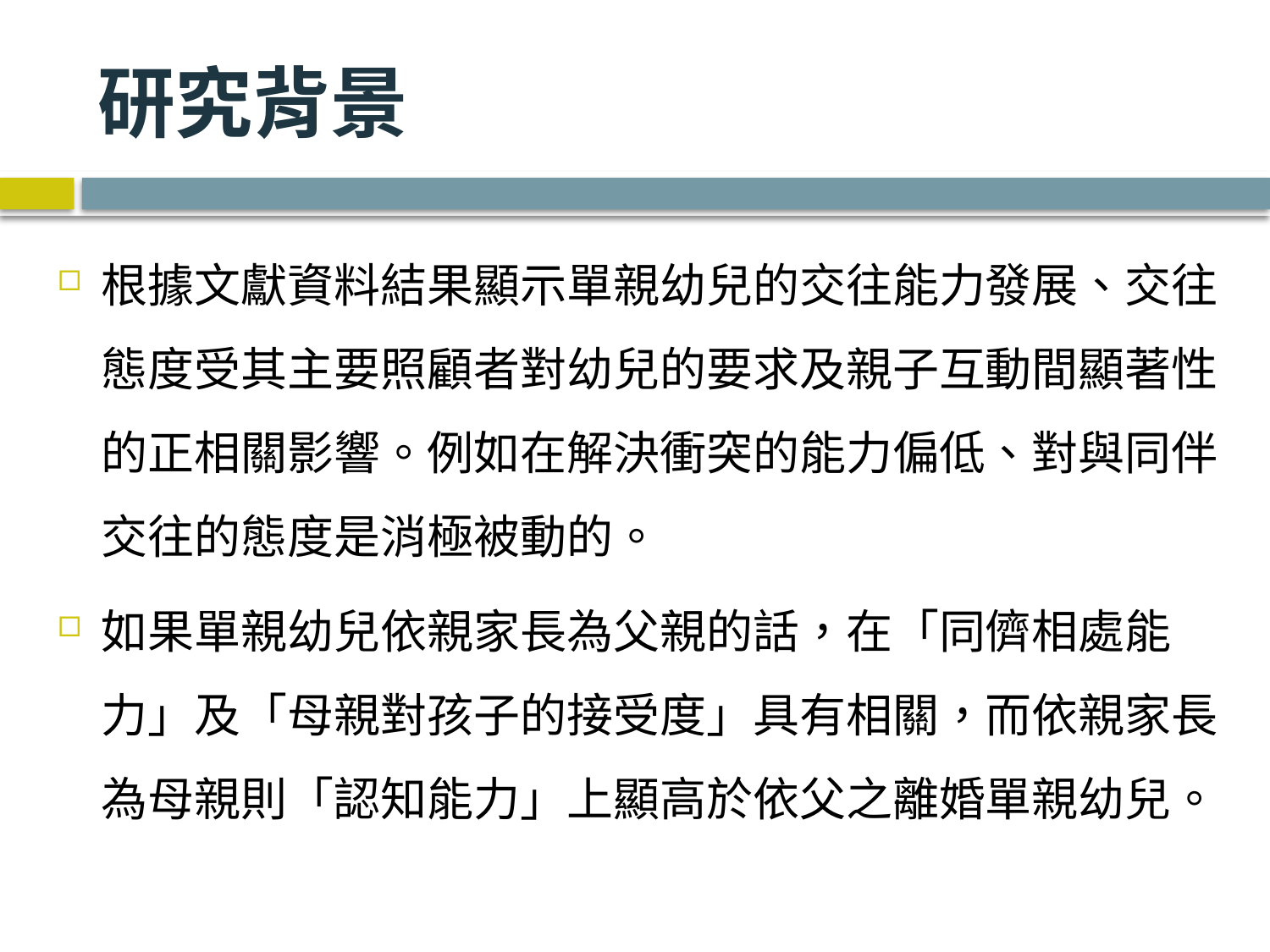

# 研究背景
根據文獻資料結果顯示單親幼兒的交往能力發展、交往態度受其主要照顧者對幼兒的要求及親子互動間顯著性的正相關影響。例如在解決衝突的能力偏低、對與同伴交往的態度是消極被動的。
如果單親幼兒依親家長為父親的話，在「同儕相處能力」及「母親對孩子的接受度」具有相關，而依親家長為母親則「認知能力」上顯高於依父之離婚單親幼兒。